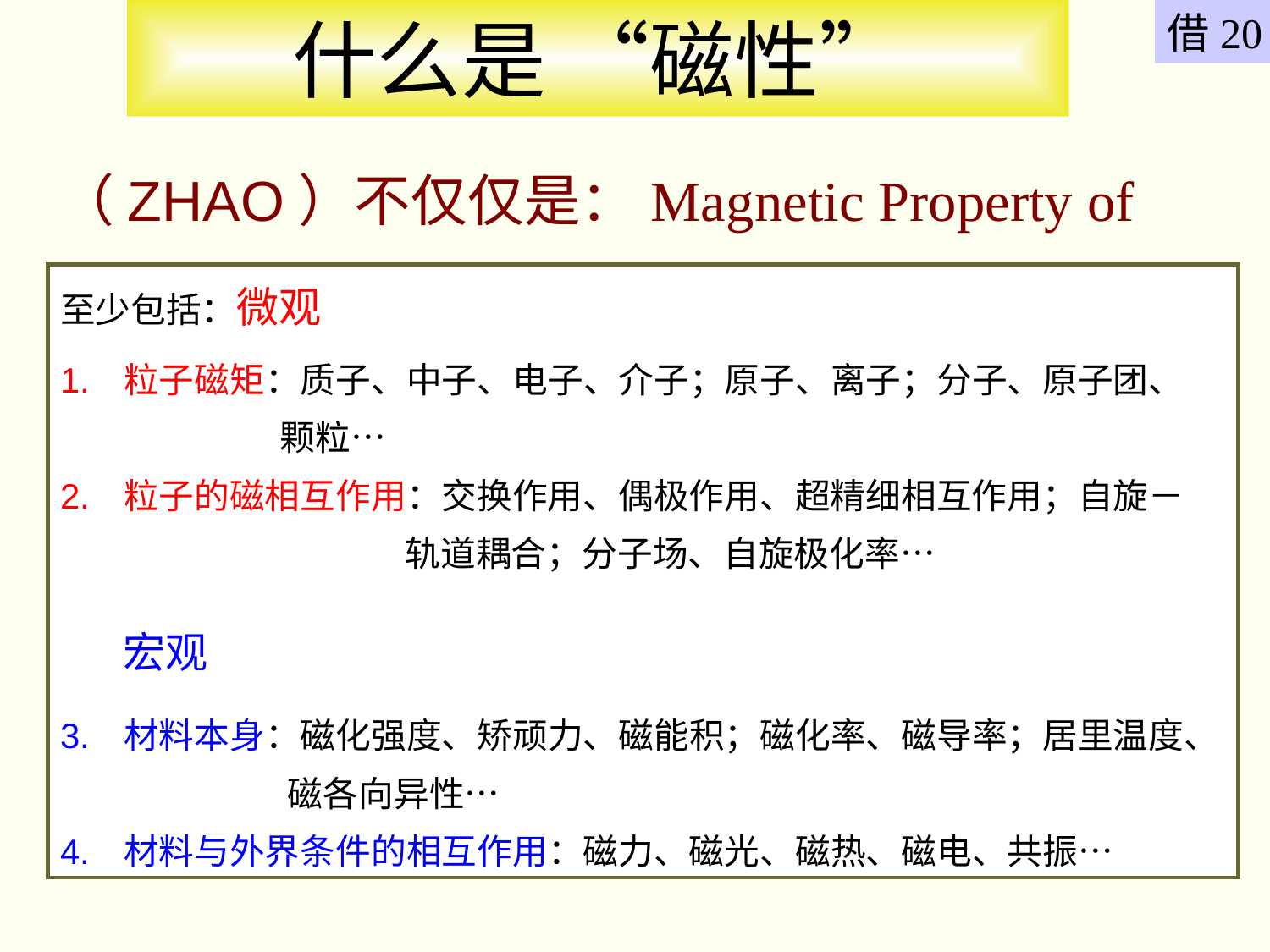

# 什么是 “磁性”
借20
（ZHAO）不仅仅是：Magnetic Property of …
至少包括：微观
粒子磁矩：质子、中子、电子、介子；原子、离子；分子、原子团、
                           颗粒…
粒子的磁相互作用：交换作用、偶极作用、超精细相互作用；自旋－
                                           轨道耦合；分子场、自旋极化率…
       宏观
材料本身：磁化强度、矫顽力、磁能积；磁化率、磁导率；居里温度、
                            磁各向异性…
材料与外界条件的相互作用：磁力、磁光、磁热、磁电、共振…